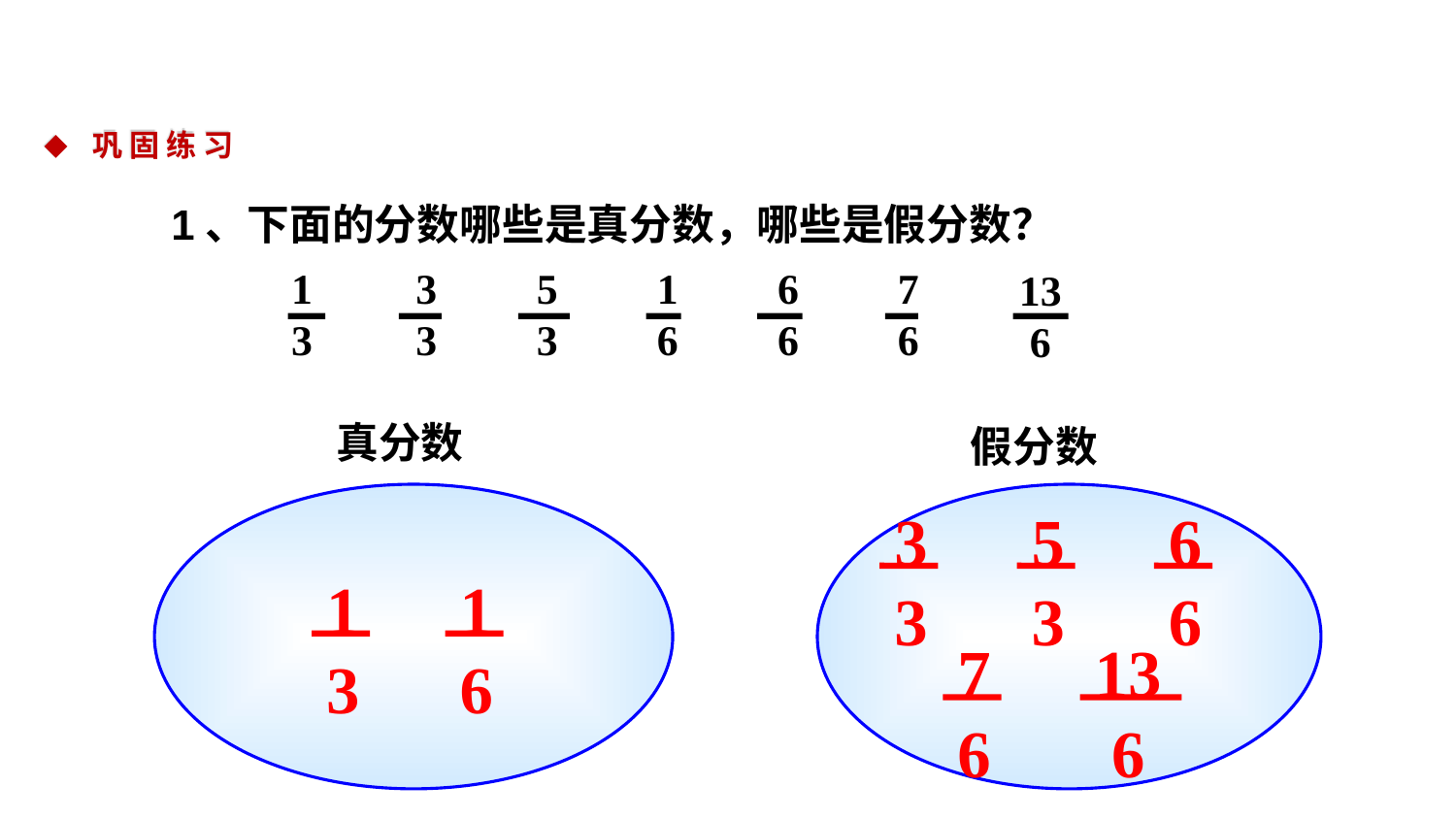

巩 固 练 习
1、下面的分数哪些是真分数，哪些是假分数？
1
3

3
3

5
3

1
6

6
6

7
6

13
 6

真分数
假分数

3
3

5
3

6
6

7
6

13
 6

1
3

1
6